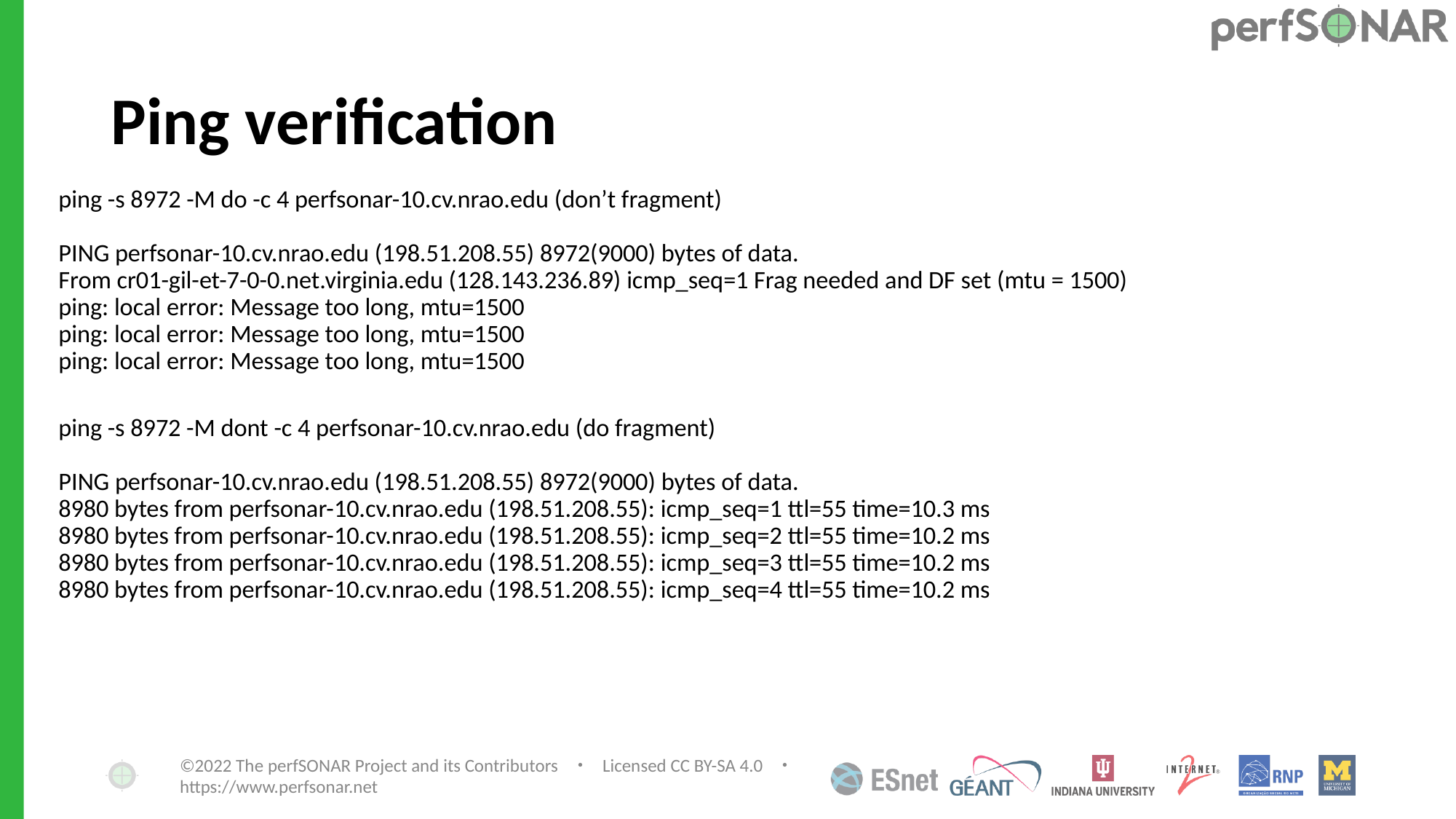

# Ping verification
ping -s 8972 -M do -c 4 perfsonar-10.cv.nrao.edu (don’t fragment)

PING perfsonar-10.cv.nrao.edu (198.51.208.55) 8972(9000) bytes of data.
From cr01-gil-et-7-0-0.net.virginia.edu (128.143.236.89) icmp_seq=1 Frag needed and DF set (mtu = 1500)
ping: local error: Message too long, mtu=1500
ping: local error: Message too long, mtu=1500
ping: local error: Message too long, mtu=1500

ping -s 8972 -M dont -c 4 perfsonar-10.cv.nrao.edu (do fragment)

PING perfsonar-10.cv.nrao.edu (198.51.208.55) 8972(9000) bytes of data.
8980 bytes from perfsonar-10.cv.nrao.edu (198.51.208.55): icmp_seq=1 ttl=55 time=10.3 ms
8980 bytes from perfsonar-10.cv.nrao.edu (198.51.208.55): icmp_seq=2 ttl=55 time=10.2 ms
8980 bytes from perfsonar-10.cv.nrao.edu (198.51.208.55): icmp_seq=3 ttl=55 time=10.2 ms
8980 bytes from perfsonar-10.cv.nrao.edu (198.51.208.55): icmp_seq=4 ttl=55 time=10.2 ms
©2022 The perfSONAR Project and its Contributors  ・  Licensed CC BY-SA 4.0  ・  https://www.perfsonar.net